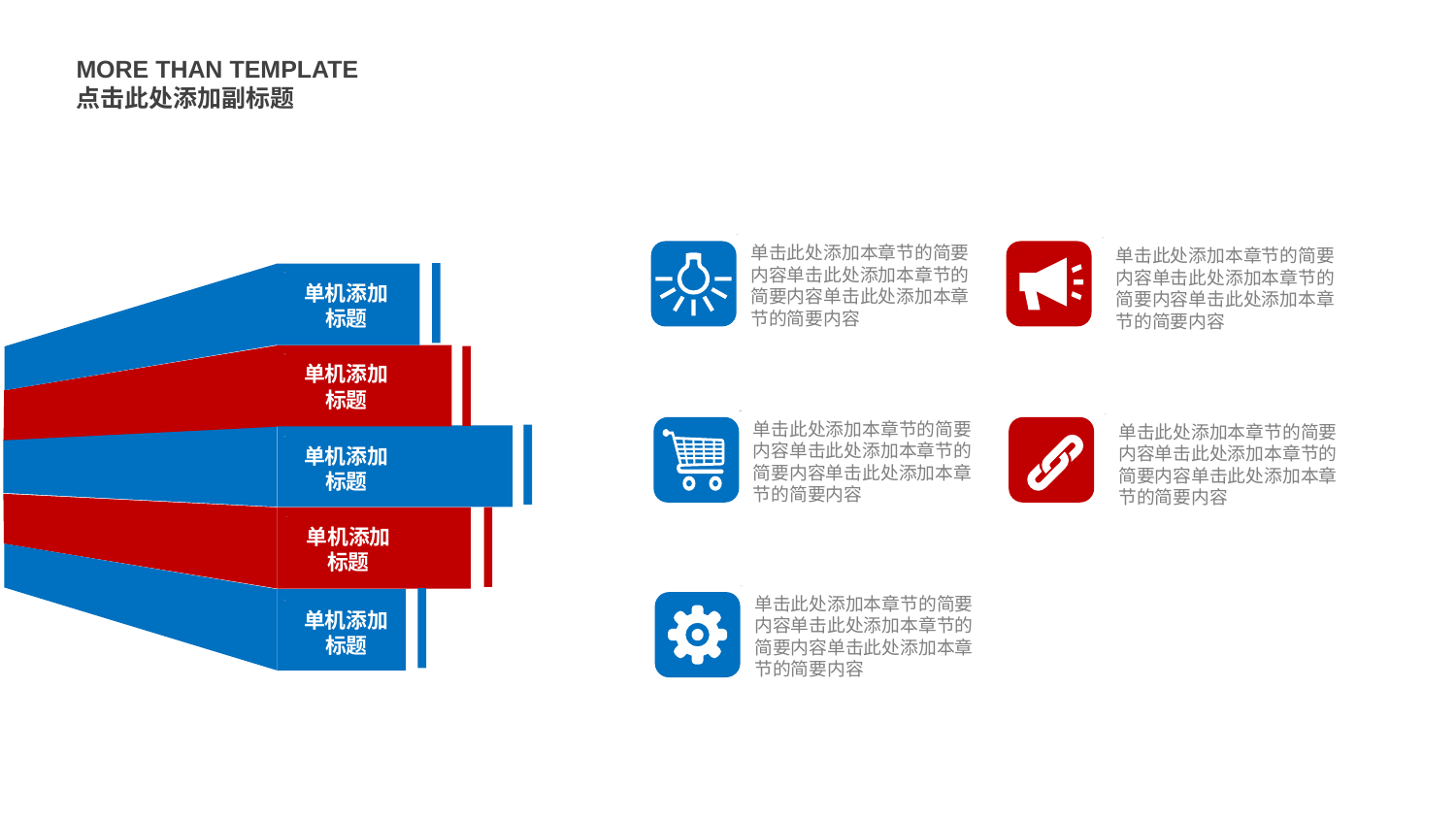

单击此处添加本章节的简要内容单击此处添加本章节的简要内容单击此处添加本章节的简要内容
单击此处添加本章节的简要内容单击此处添加本章节的简要内容单击此处添加本章节的简要内容

单机添加标题

单机添加标题
单击此处添加本章节的简要内容单击此处添加本章节的简要内容单击此处添加本章节的简要内容
单击此处添加本章节的简要内容单击此处添加本章节的简要内容单击此处添加本章节的简要内容

单机添加标题

单机添加标题
单击此处添加本章节的简要内容单击此处添加本章节的简要内容单击此处添加本章节的简要内容

单机添加标题